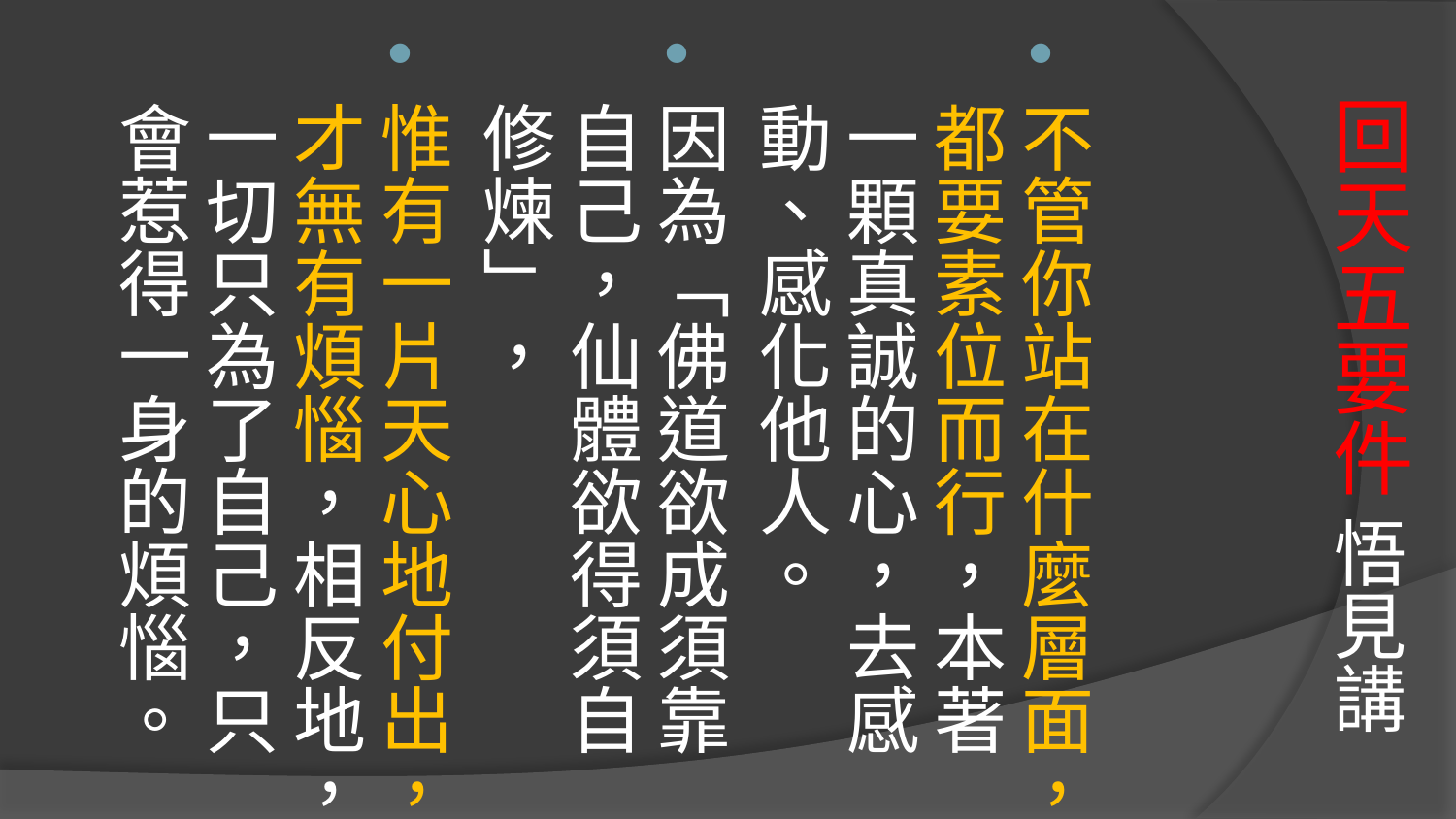

不管你站在什麼層面，都要素位而行，本著一顆真誠的心，去感動、感化他人。
因為「佛道欲成須靠自己，仙體欲得須自修煉」，
惟有一片天心地付出，才無有煩惱，相反地，一切只為了自己，只會惹得一身的煩惱。

# 回天五要件 悟見講